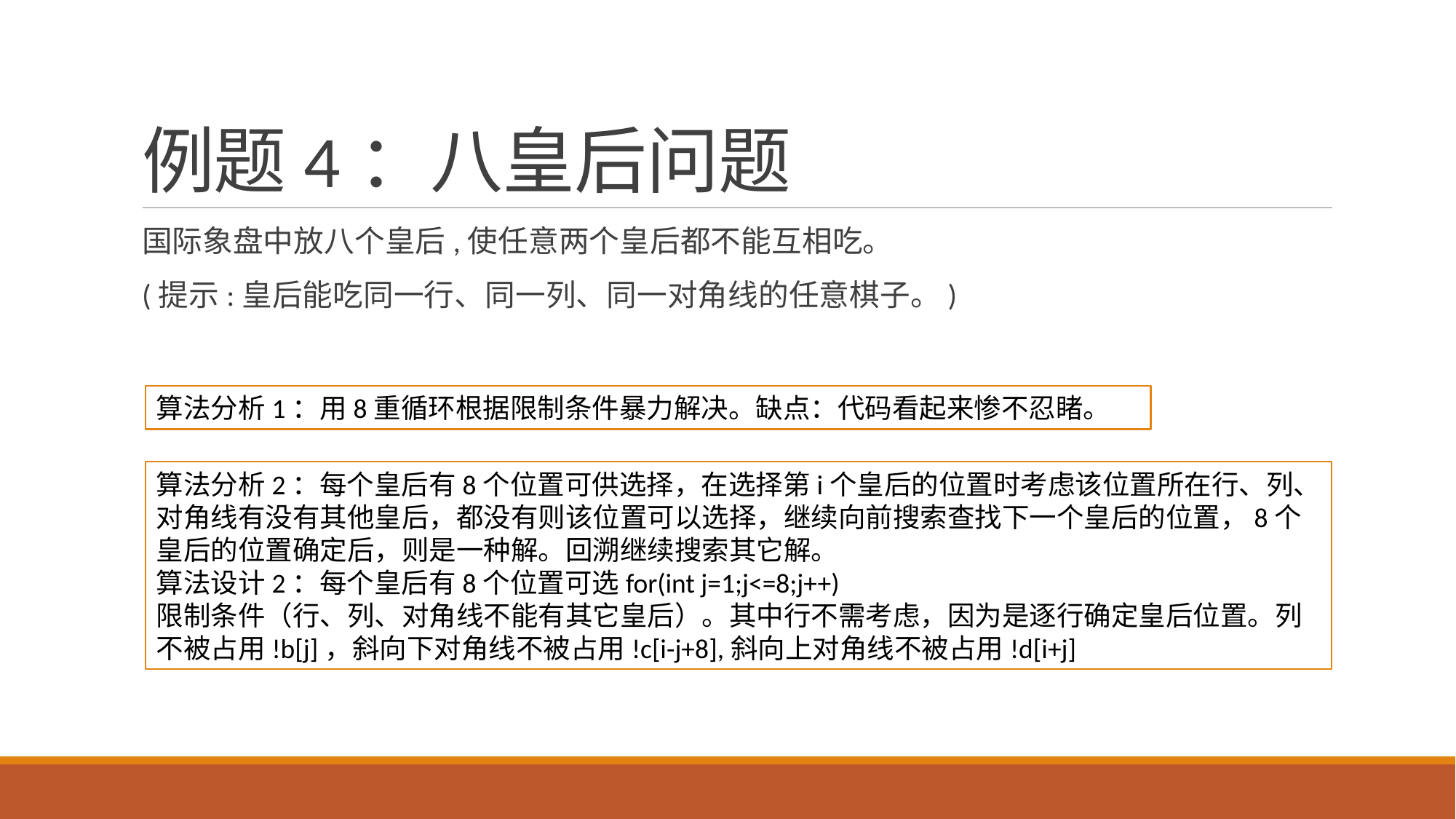

# 例题4：八皇后问题
国际象盘中放八个皇后,使任意两个皇后都不能互相吃。
(提示:皇后能吃同一行、同一列、同一对角线的任意棋子。)
算法分析1：用8重循环根据限制条件暴力解决。缺点：代码看起来惨不忍睹。
算法分析2：每个皇后有8个位置可供选择，在选择第i个皇后的位置时考虑该位置所在行、列、对角线有没有其他皇后，都没有则该位置可以选择，继续向前搜索查找下一个皇后的位置，8个皇后的位置确定后，则是一种解。回溯继续搜索其它解。
算法设计2：每个皇后有8个位置可选for(int j=1;j<=8;j++)
限制条件（行、列、对角线不能有其它皇后）。其中行不需考虑，因为是逐行确定皇后位置。列不被占用!b[j]，斜向下对角线不被占用!c[i-j+8],斜向上对角线不被占用!d[i+j]